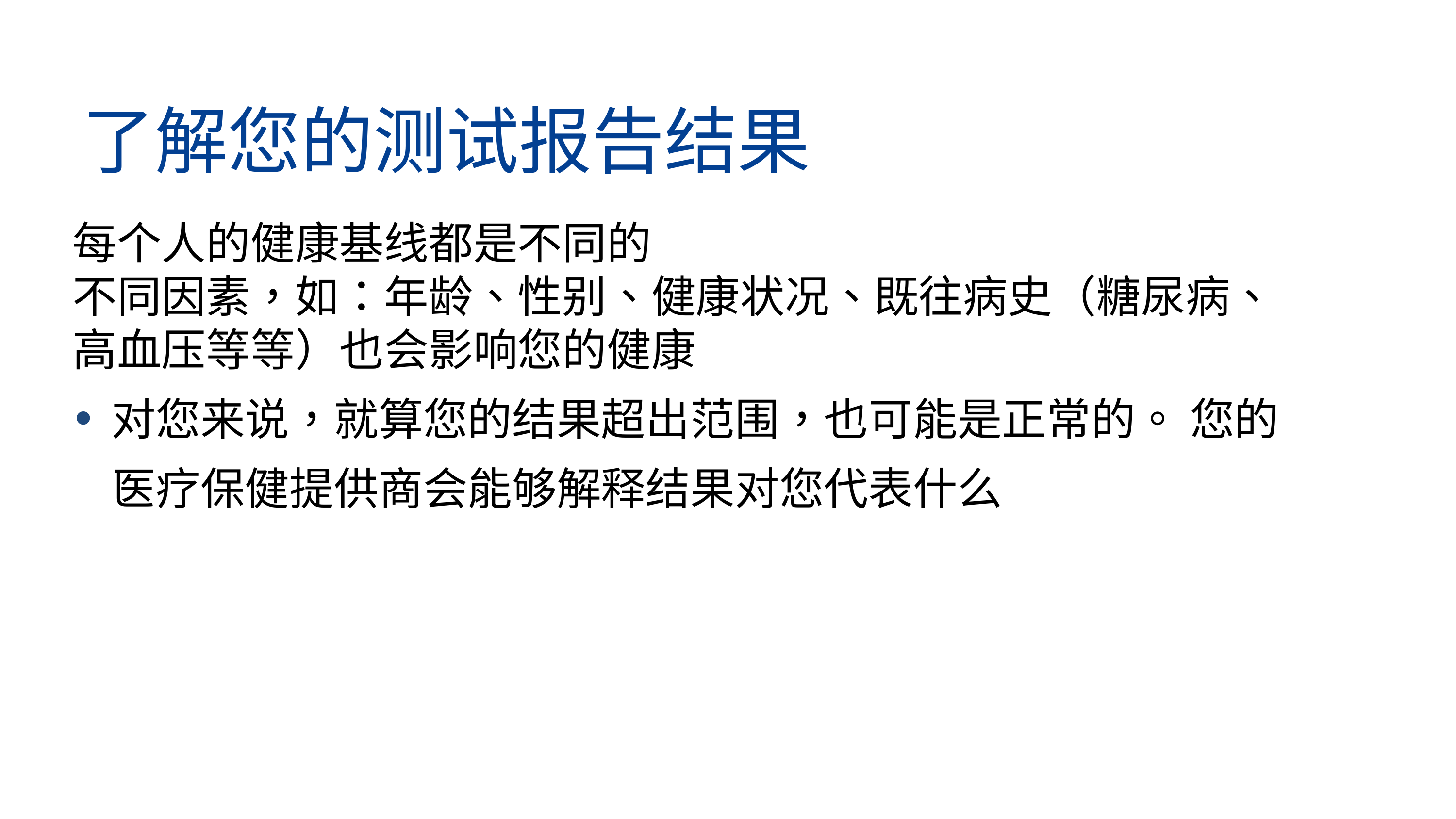

了解您的测试报告结果
每个人的健康基线都是不同的
不同因素，如：年龄、性别、健康状况、既往病史（糖尿病、高血压等等）也会影响您的健康
对您来说，就算您的结果超出范围，也可能是正常的。 您的医疗保健提供商会能够解释结果对您代表什么